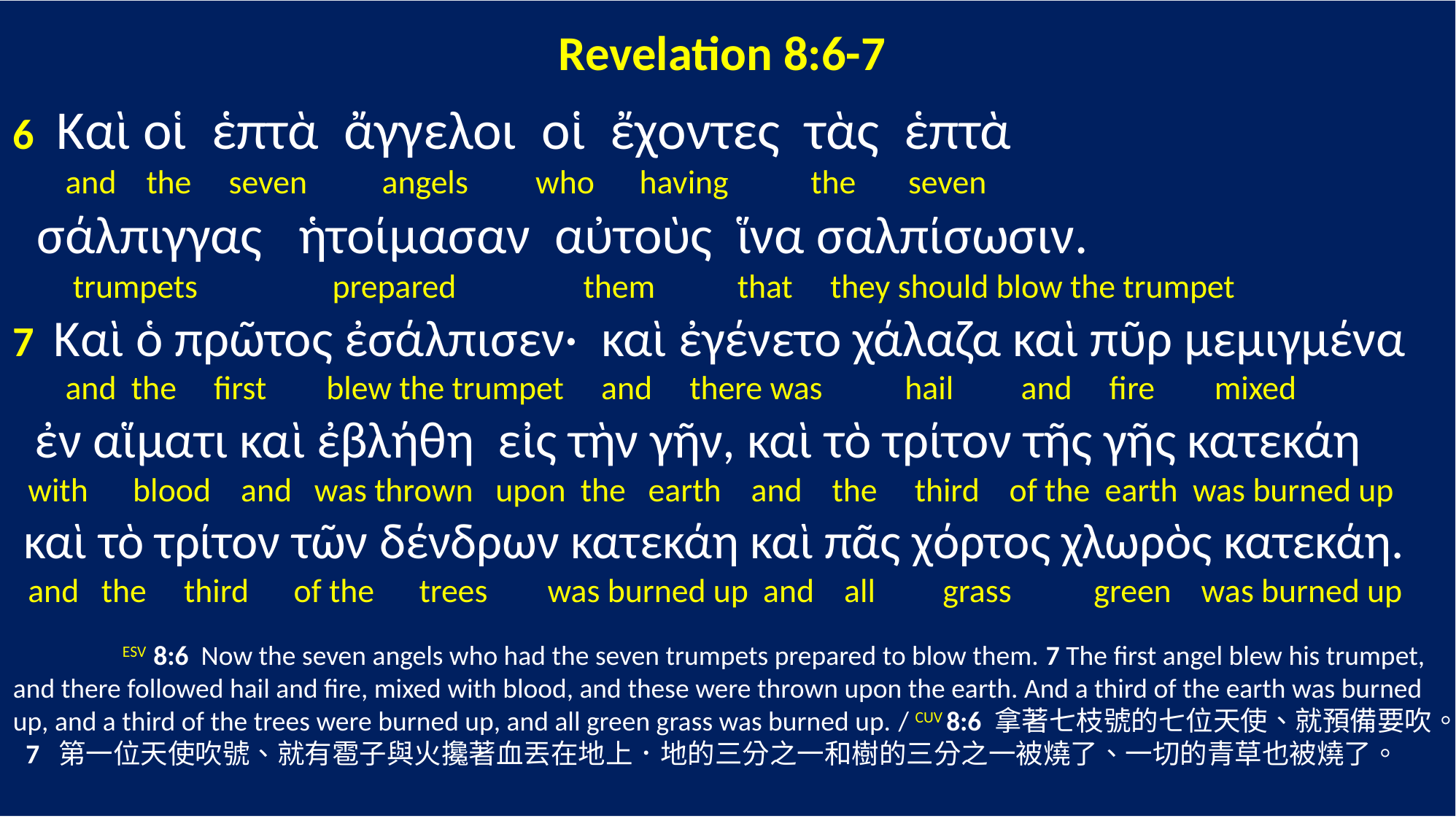

Revelation 8:6-7

6  Καὶ οἱ  ἑπτὰ  ἄγγελοι  οἱ  ἔχοντες  τὰς  ἑπτὰ
       and    the     seven          angels         who      having           the       seven
  σάλπιγγας   ἡτοίμασαν  αὐτοὺς  ἵνα σαλπίσωσιν.
        trumpets                  prepared                 them           that     they should blow the trumpet
7  Καὶ ὁ πρῶτος ἐσάλπισεν·  καὶ ἐγένετο χάλαζα καὶ πῦρ μεμιγμένα
       and  the     first        blew the trumpet     and     there was           hail         and     fire        mixed
  ἐν αἵματι καὶ ἐβλήθη  εἰς τὴν γῆν, καὶ τὸ τρίτον τῆς γῆς κατεκάη
  with      blood    and   was thrown   upon  the   earth    and    the     third    of the  earth  was burned up
 καὶ τὸ τρίτον τῶν δένδρων κατεκάη καὶ πᾶς χόρτος χλωρὸς κατεκάη.
  and   the     third      of the      trees        was burned up  and    all         grass           green    was burned up

	ESV  8:6  Now the seven angels who had the seven trumpets prepared to blow them. 7 The first angel blew his trumpet, and there followed hail and fire, mixed with blood, and these were thrown upon the earth. And a third of the earth was burned up, and a third of the trees were burned up, and all green grass was burned up. / CUV 8:6 拿著七枝號的七位天使、就預備要吹。 7  第一位天使吹號、就有雹子與火攙著血丟在地上．地的三分之一和樹的三分之一被燒了、一切的青草也被燒了。